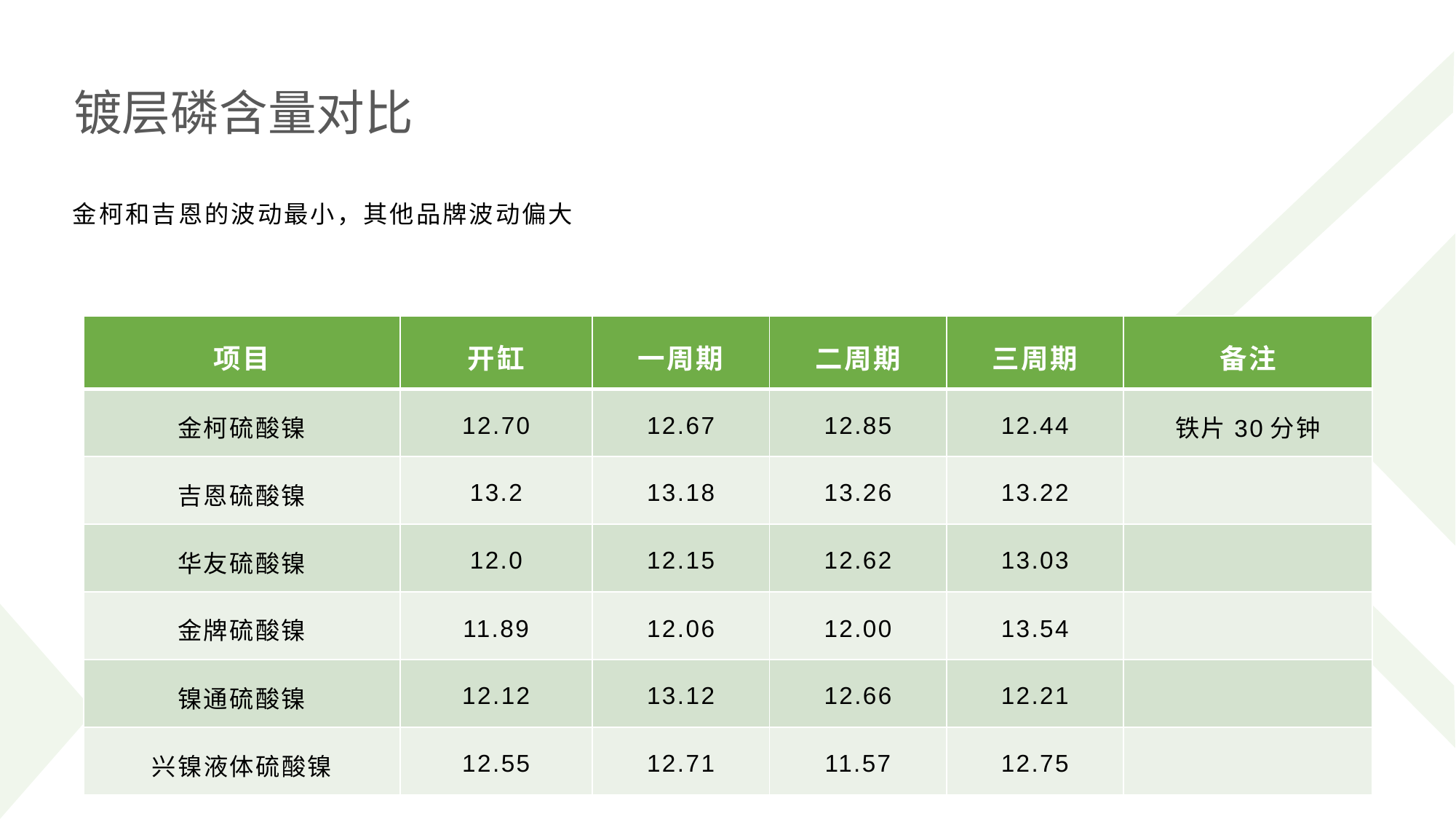

# 镀层磷含量对比
金柯和吉恩的波动最小，其他品牌波动偏大
| 项目 | 开缸 | 一周期 | 二周期 | 三周期 | 备注 |
| --- | --- | --- | --- | --- | --- |
| 金柯硫酸镍 | 12.70 | 12.67 | 12.85 | 12.44 | 铁片30分钟 |
| 吉恩硫酸镍 | 13.2 | 13.18 | 13.26 | 13.22 |  |
| 华友硫酸镍 | 12.0 | 12.15 | 12.62 | 13.03 |  |
| 金牌硫酸镍 | 11.89 | 12.06 | 12.00 | 13.54 |  |
| 镍通硫酸镍 | 12.12 | 13.12 | 12.66 | 12.21 |  |
| 兴镍液体硫酸镍 | 12.55 | 12.71 | 11.57 | 12.75 |  |